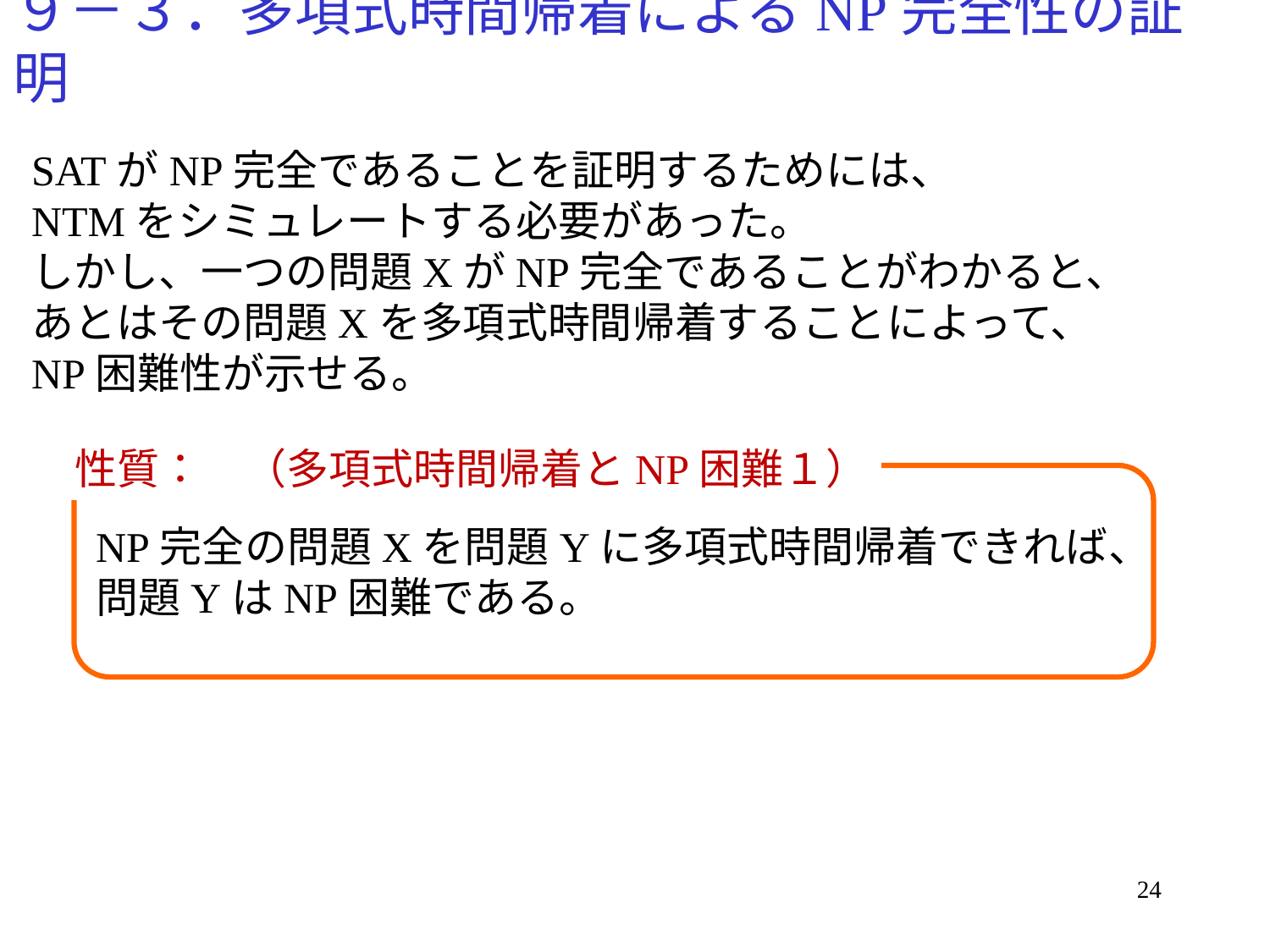

# ９－３．多項式時間帰着によるNP完全性の証明
SATがNP完全であることを証明するためには、
NTMをシミュレートする必要があった。
しかし、一つの問題XがNP完全であることがわかると、
あとはその問題Xを多項式時間帰着することによって、
NP困難性が示せる。
性質：　（多項式時間帰着とNP困難１）

NP完全の問題Xを問題Yに多項式時間帰着できれば、
問題YはNP困難である。
24